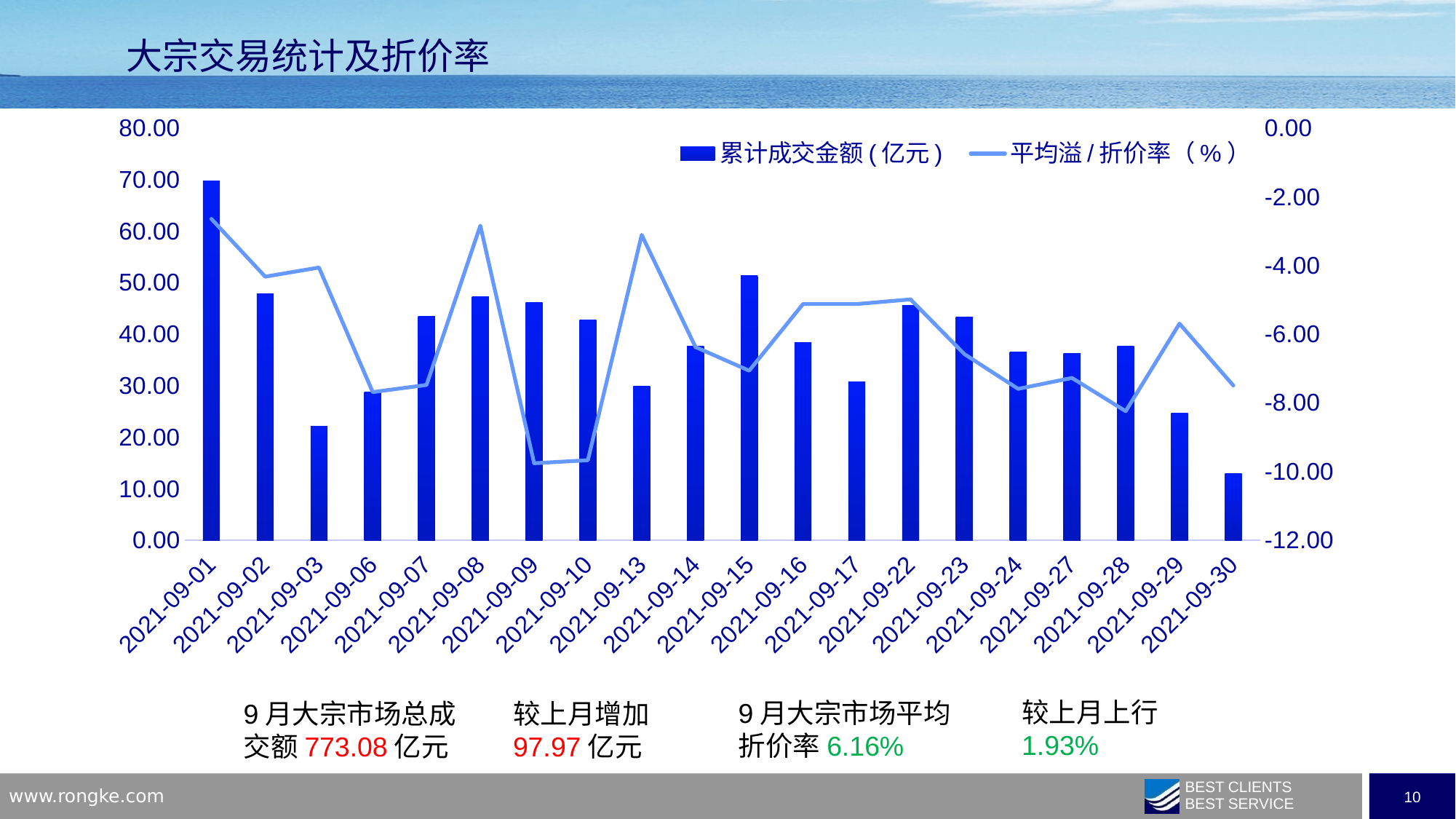

大宗交易统计及折价率

### Chart

| Category | 累计成交金额(亿元) | 平均溢/折价率（%） |
|---|---|---|
| 2021-09-01 | 69.803946 | -2.642530539821197 |
| 2021-09-02 | 47.806681 | -4.325122502516045 |
| 2021-09-03 | 22.158394 | -4.059656581622088 |
| 2021-09-06 | 28.796696999999998 | -7.687647830898606 |
| 2021-09-07 | 43.425841 | -7.478296128082847 |
| 2021-09-08 | 47.305792 | -2.837967336794022 |
| 2021-09-09 | 46.198192 | -9.76091069215213 |
| 2021-09-10 | 42.737648 | -9.672471838086208 |
| 2021-09-13 | 29.833452 | -3.10861908609938 |
| 2021-09-14 | 37.722844 | -6.374463198344071 |
| 2021-09-15 | 51.366263000000004 | -7.06369850077579 |
| 2021-09-16 | 38.328703999999995 | -5.122604998997041 |
| 2021-09-17 | 30.721506 | -5.122599272997318 |
| 2021-09-22 | 45.648594 | -4.98663567450721 |
| 2021-09-23 | 43.285601 | -6.579354663831871 |
| 2021-09-24 | 36.552316999999995 | -7.592414148456521 |
| 2021-09-27 | 36.195771 | -7.274487749711112 |
| 2021-09-28 | 37.665896000000004 | -8.24445057083999 |
| 2021-09-29 | 24.671732000000002 | -5.692758904377008 |
| 2021-09-30 | 12.858775999999999 | -7.494853908030263 |
较上月上行1.93%
9月大宗市场平均折价率6.16%
9月大宗市场总成交额773.08亿元
较上月增加
97.97亿元